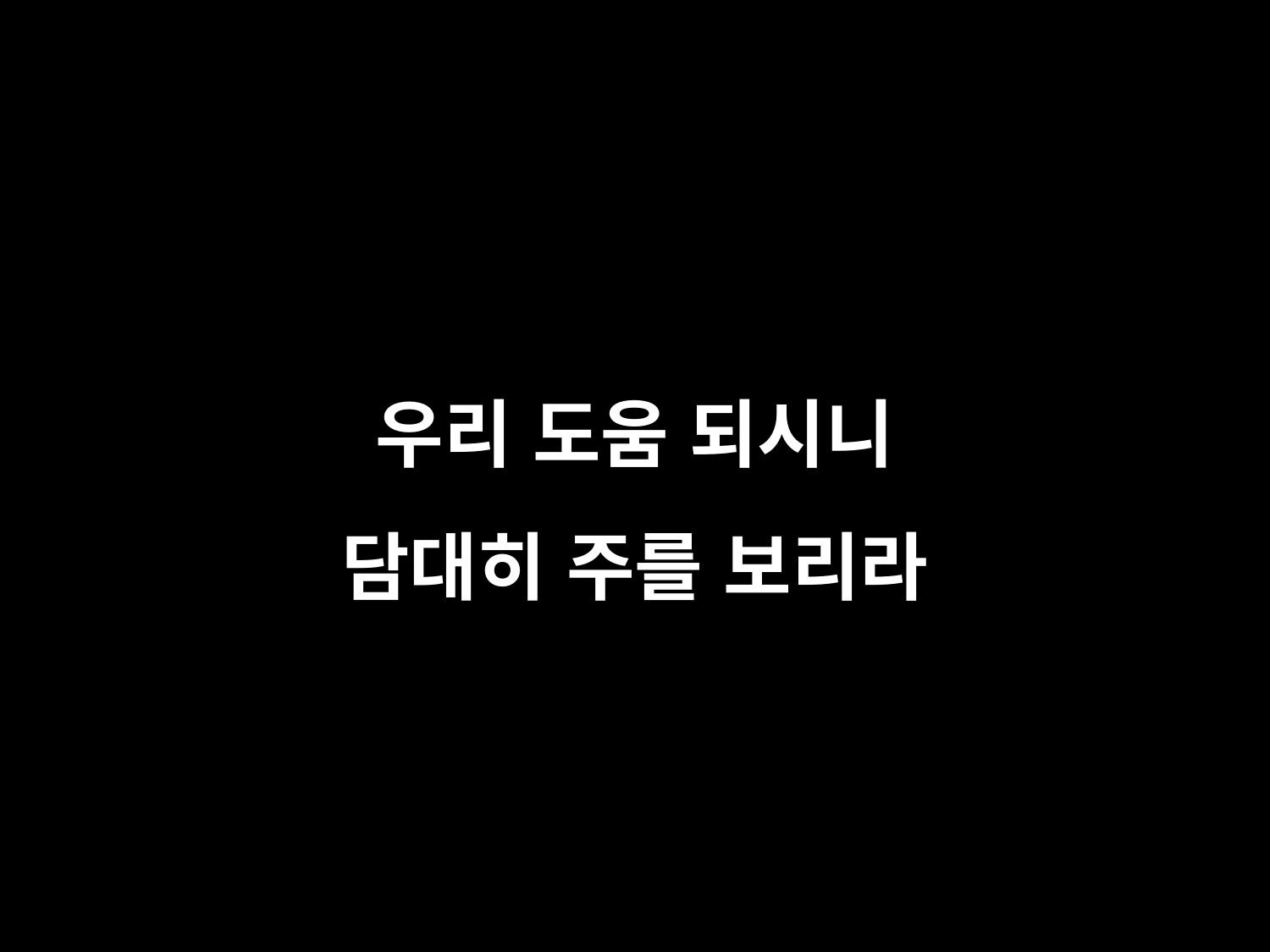

# 우리 도움 되시니 담대히 주를 보리라